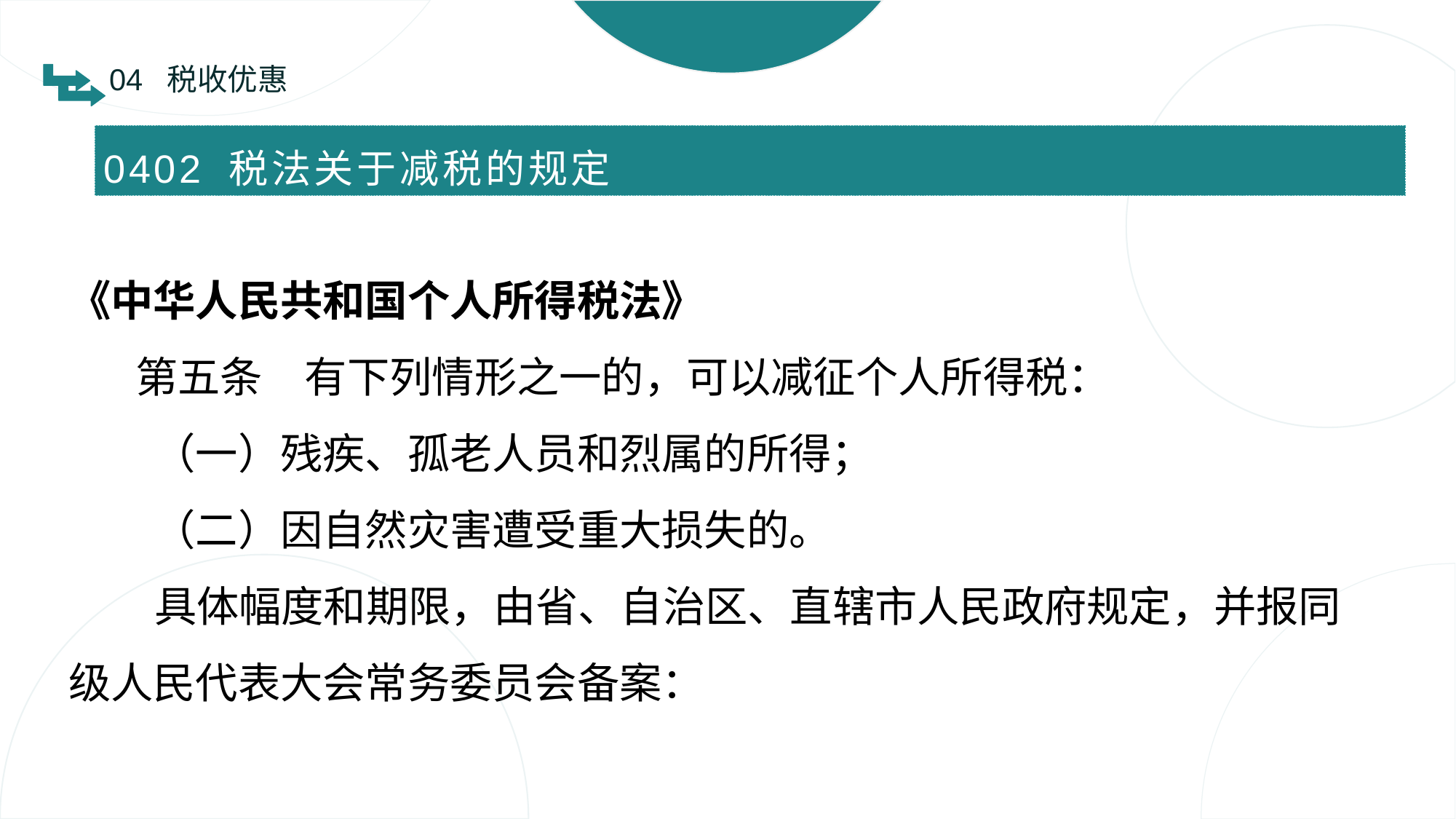

04  税收优惠

0402 税法关于减税的规定
《中华人民共和国个人所得税法》
      第五条　有下列情形之一的，可以减征个人所得税：
　　（一）残疾、孤老人员和烈属的所得；
　　（二）因自然灾害遭受重大损失的。
        具体幅度和期限，由省、自治区、直辖市人民政府规定，并报同级人民代表大会常务委员会备案：